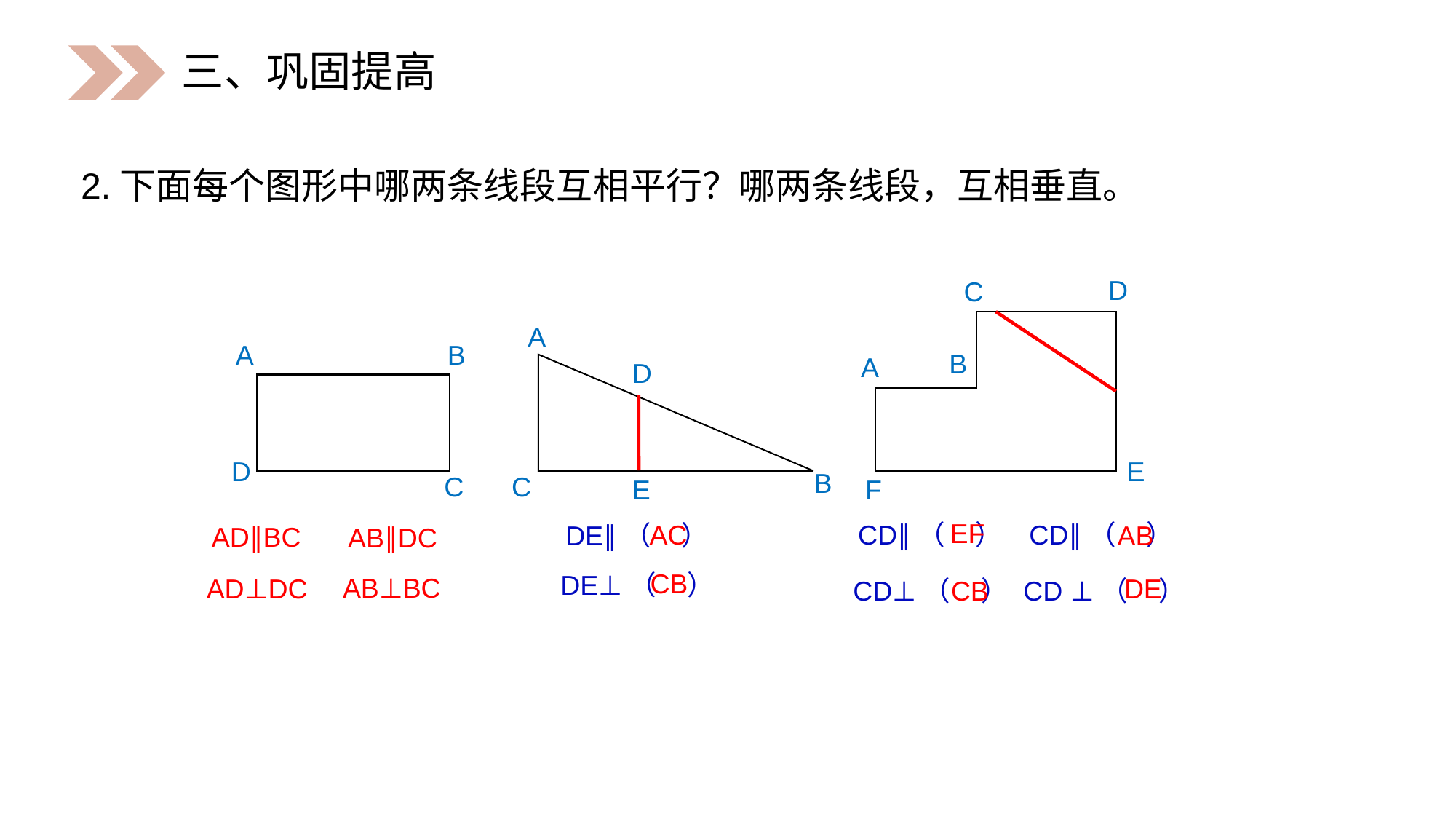

三、巩固提高
2.下面每个图形中哪两条线段互相平行？哪两条线段，互相垂直。
D
C

A
A
 B
B
A
D

D
E
B
C
C
E
F
EF
AC
CD∥（     ）
CD∥（     ）
DE∥（     ）
AB
AD∥BC
AB∥DC
CB
DE⊥（     ）
AB⊥BC
AD⊥DC
DE
CD⊥（     ）
CB
CD ⊥（     ）